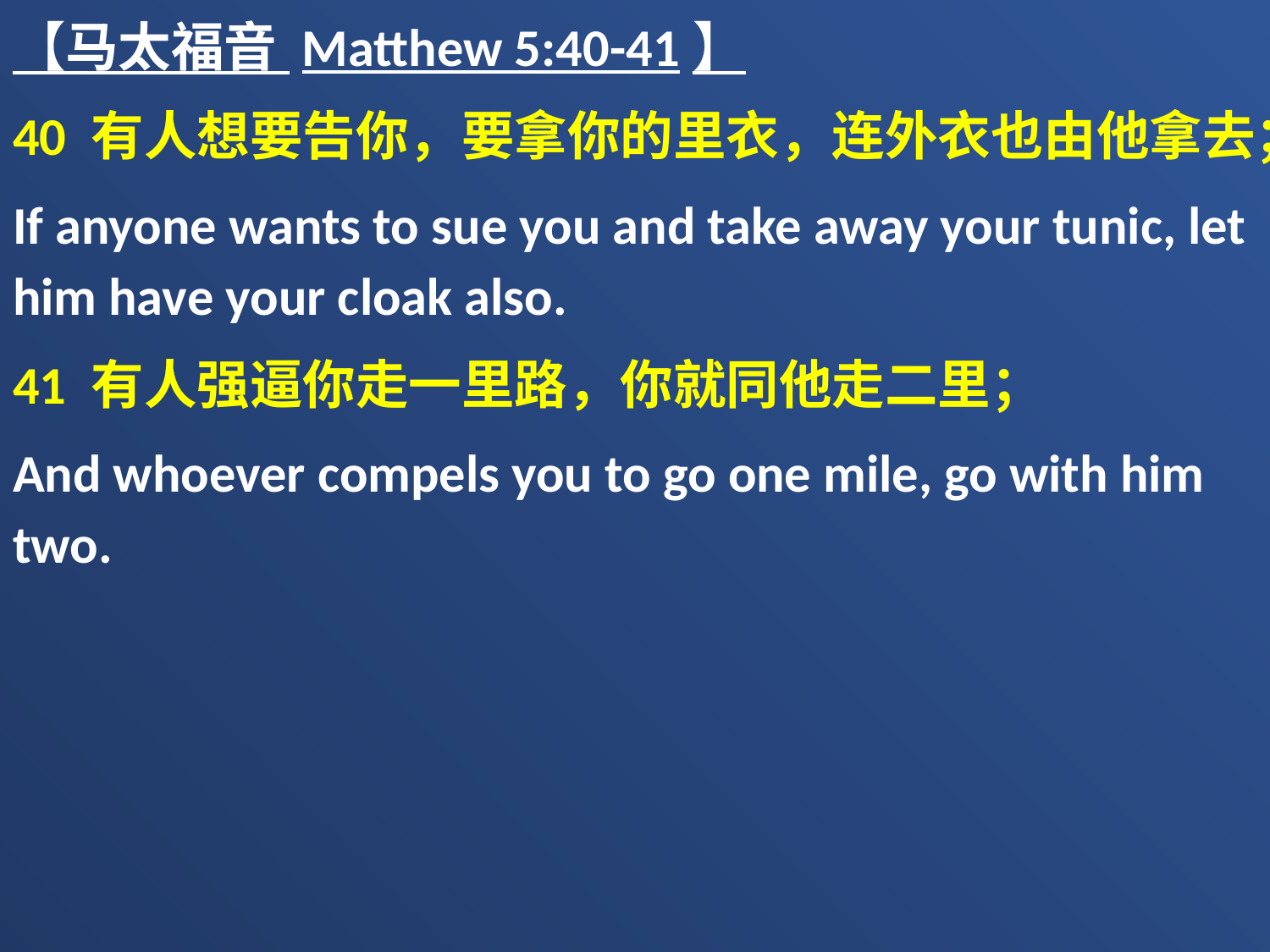

【马太福音 Matthew 5:40-41】
40 有人想要告你，要拿你的里衣，连外衣也由他拿去；
If anyone wants to sue you and take away your tunic, let him have your cloak also.
41 有人强逼你走一里路，你就同他走二里；
And whoever compels you to go one mile, go with him two.